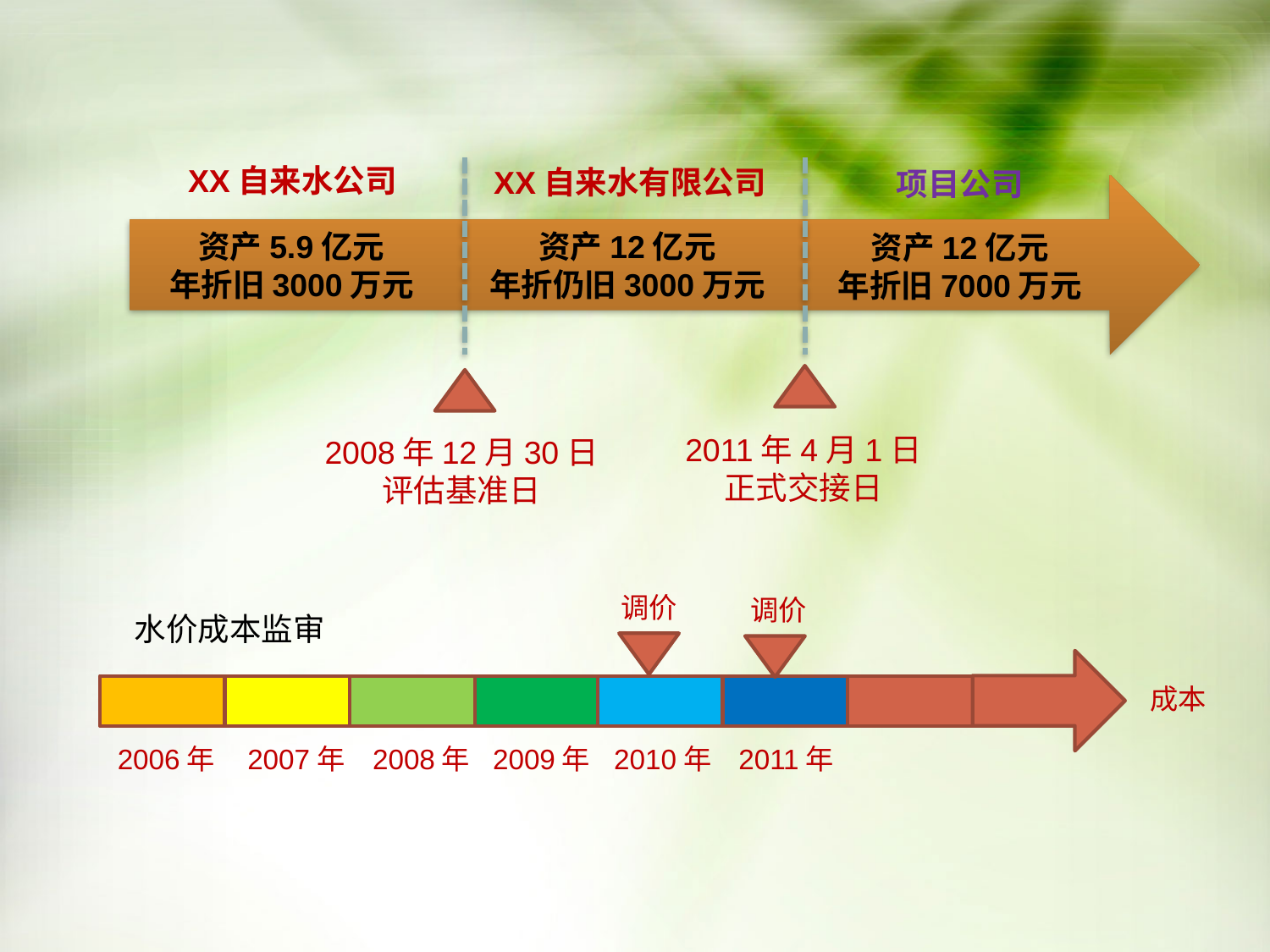

XX自来水公司
XX自来水有限公司
项目公司

资产5.9亿元
年折旧3000万元
资产12亿元
年折仍旧3000万元
资产12亿元
年折旧7000万元

2011年4月1日
正式交接日
2008年12月30日
评估基准日
调价
调价
水价成本监审

成本

2006年
2007年
2008年
2009年
2010年
2011年